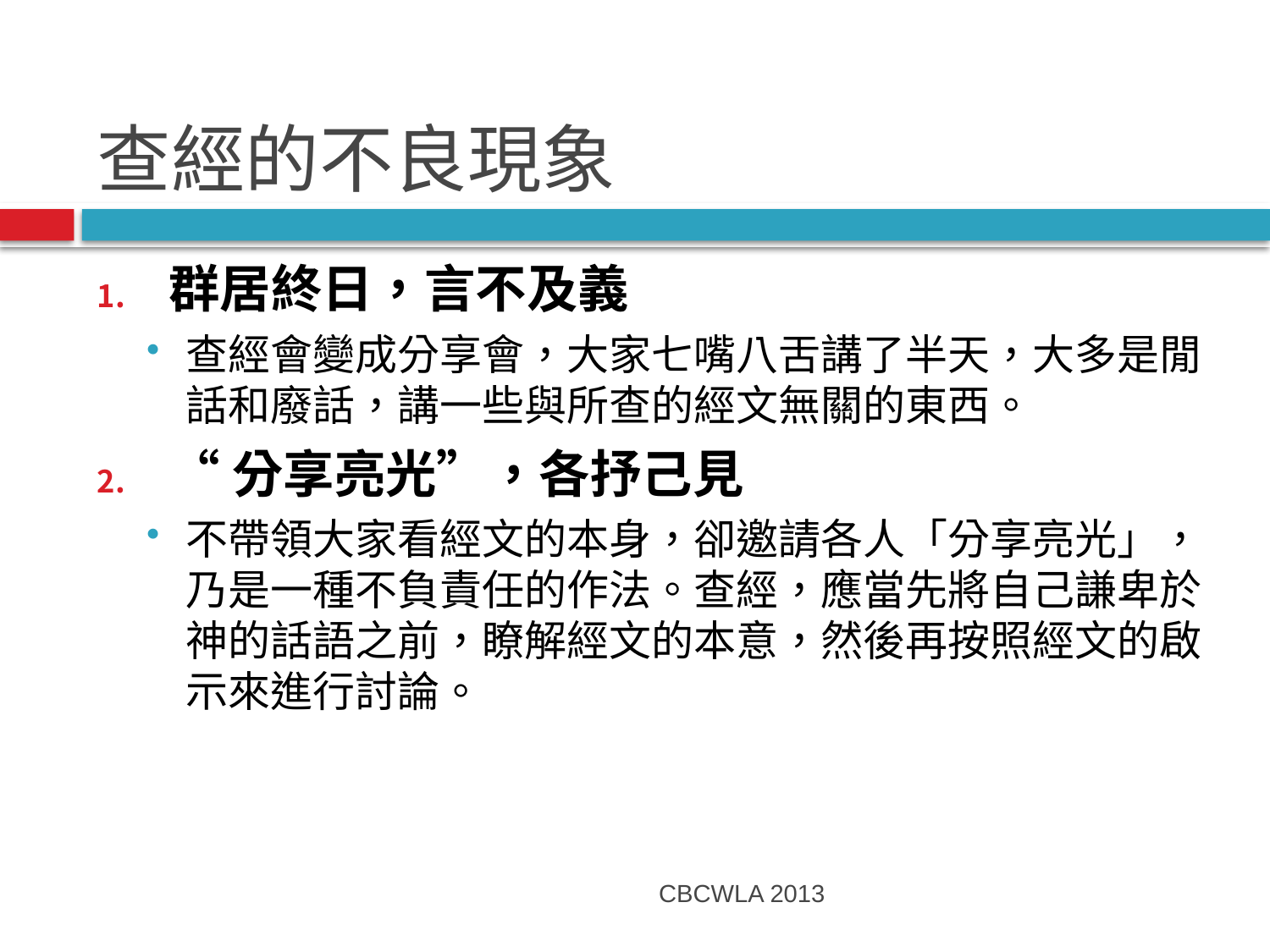

# 查經的不良現象
群居終日，言不及義
查經會變成分享會，大家七嘴八舌講了半天，大多是閒話和廢話，講一些與所查的經文無關的東西。
“分享亮光”，各抒己見
不帶領大家看經文的本身，卻邀請各人「分享亮光」，乃是一種不負責任的作法。查經，應當先將自己謙卑於神的話語之前，瞭解經文的本意，然後再按照經文的啟示來進行討論。
CBCWLA 2013